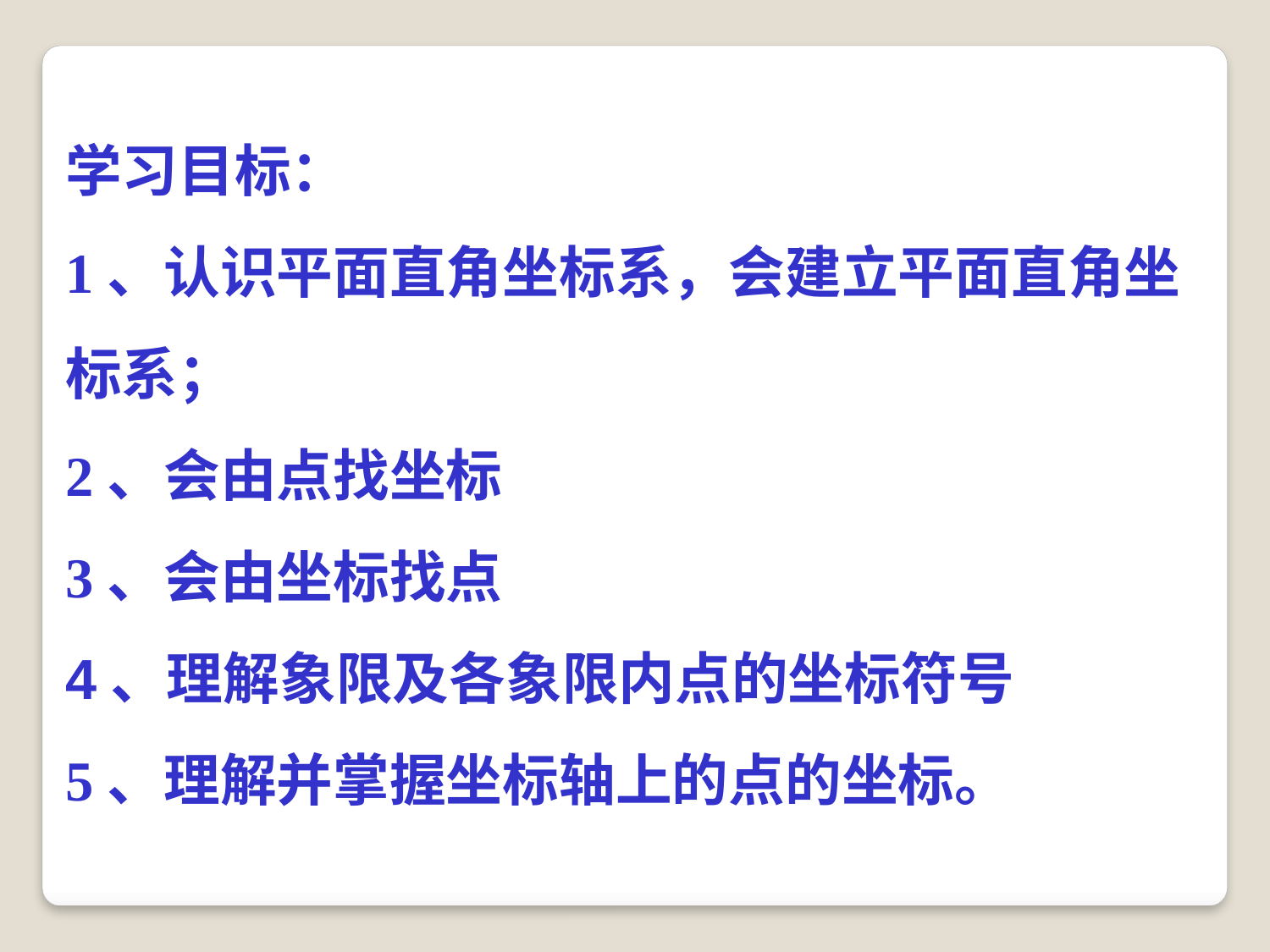

学习目标：
1、认识平面直角坐标系，会建立平面直角坐标系；
2、会由点找坐标
3、会由坐标找点
4、理解象限及各象限内点的坐标符号
5、理解并掌握坐标轴上的点的坐标。